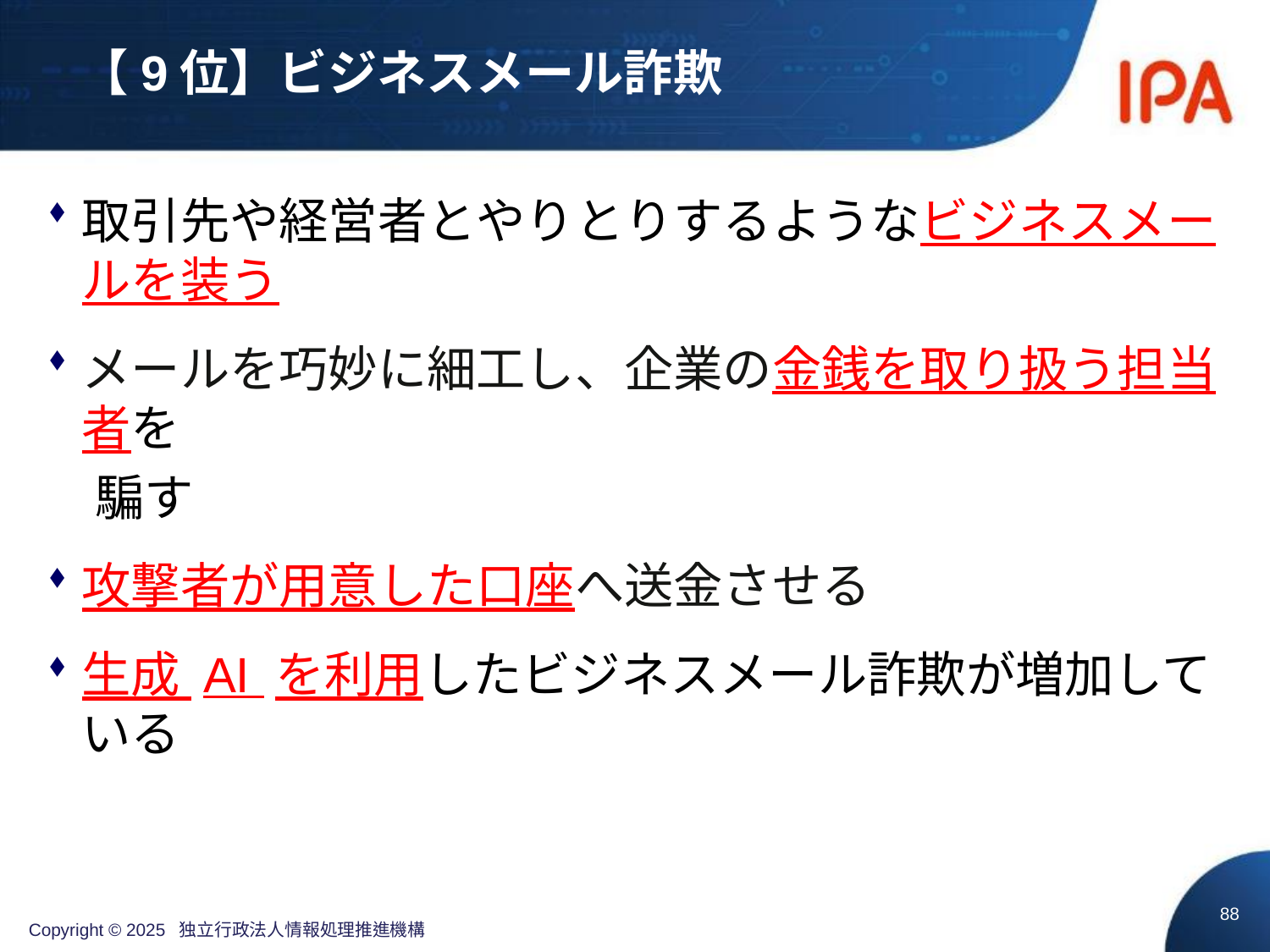

# 【9位】ビジネスメール詐欺
取引先や経営者とやりとりするようなビジネスメールを装う

メールを巧妙に細工し、企業の金銭を取り扱う担当者を
　騙す

攻撃者が用意した口座へ送金させる

生成 AI を利用したビジネスメール詐欺が増加している
88
Copyright © 2025  独立行政法人情報処理推進機構